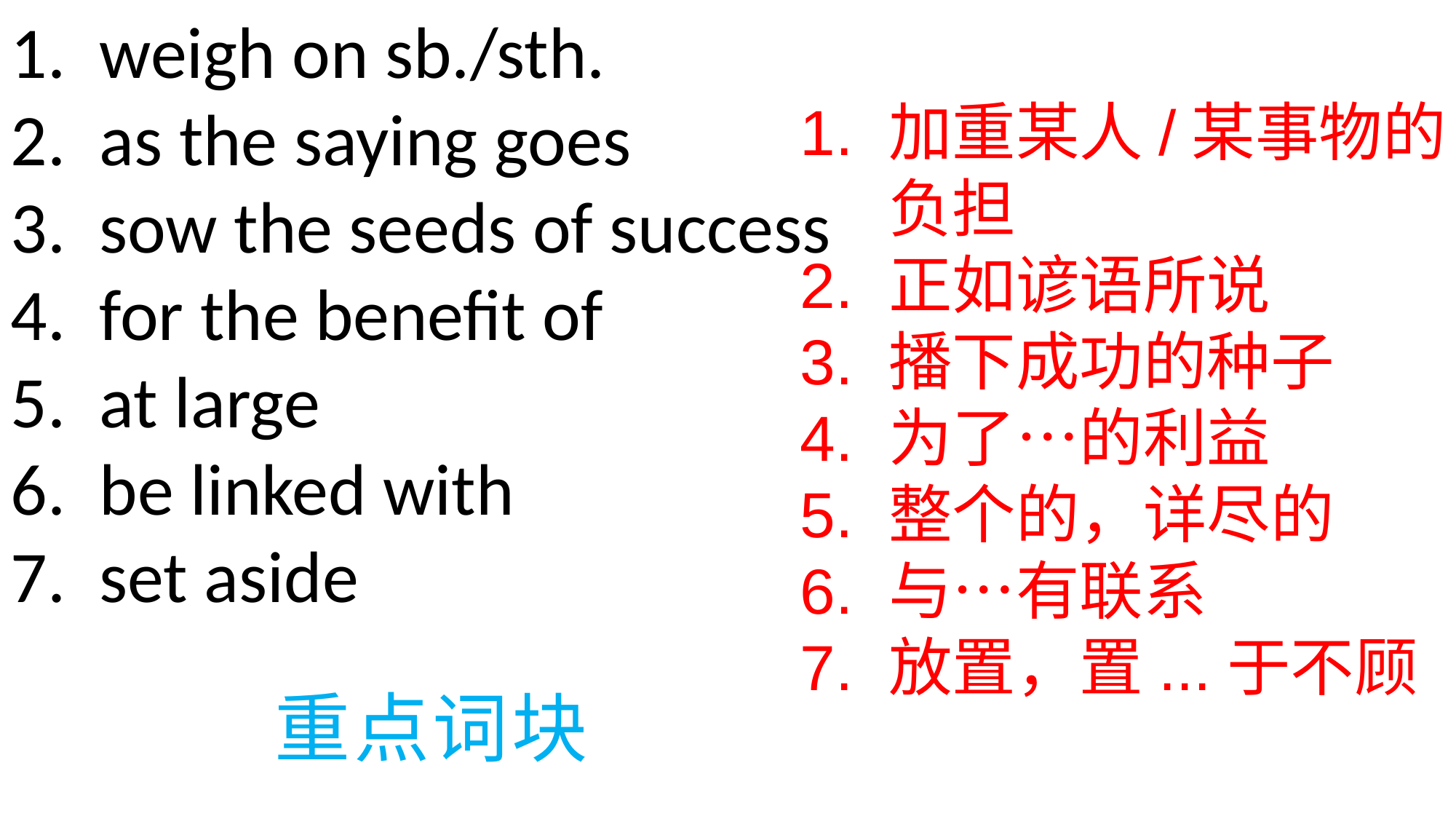

weigh on sb./sth.
as the saying goes
sow the seeds of success
for the benefit of
at large
be linked with
set aside
加重某人/某事物的负担
正如谚语所说
播下成功的种子
为了…的利益
整个的，详尽的
与…有联系
放置，置...于不顾
0
重点词块